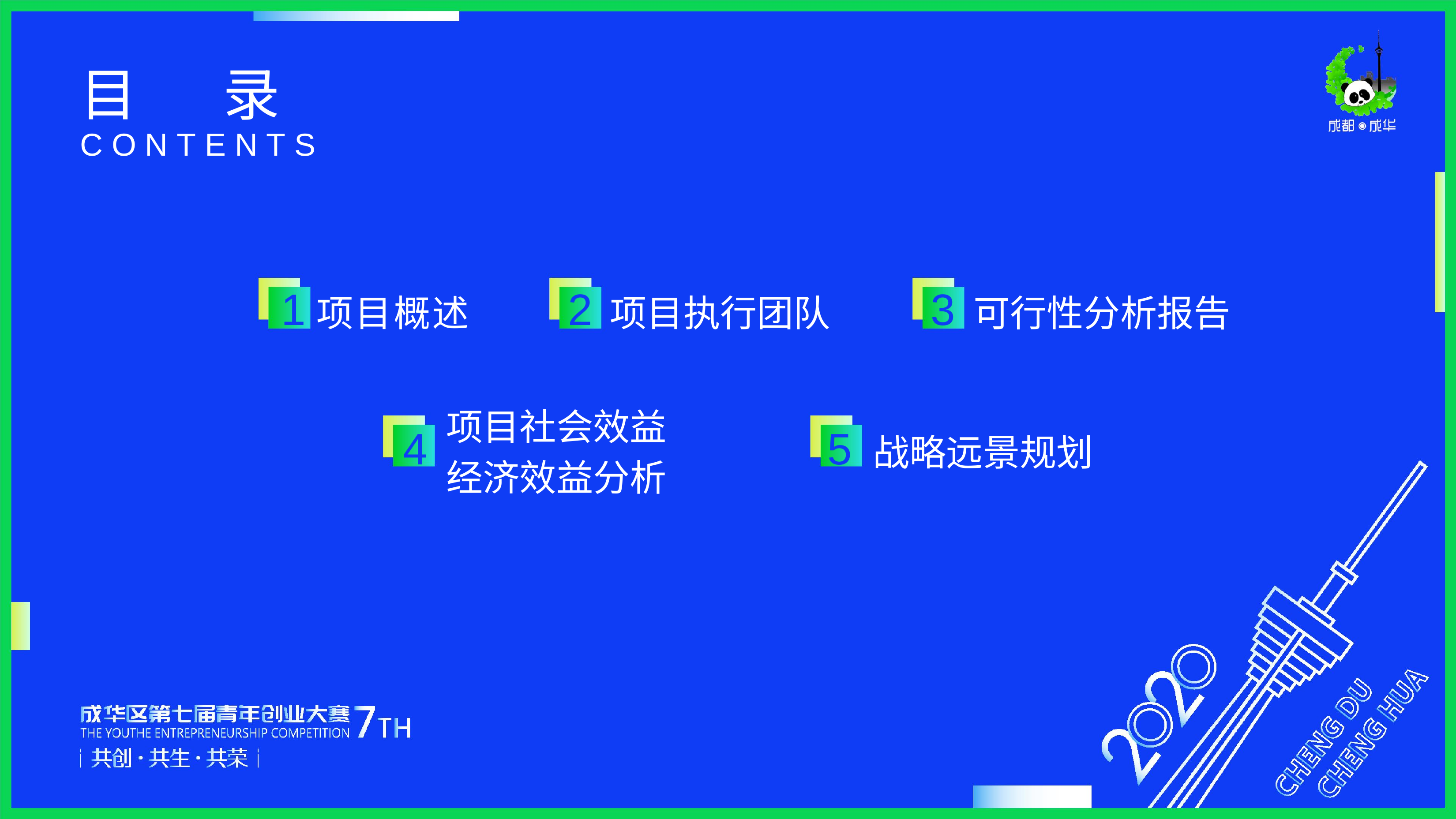

目     录
C O N T E N T S
1
项目概述
2
项目执行团队
3
可行性分析报告
项目社会效益
经济效益分析
4
5
战略远景规划